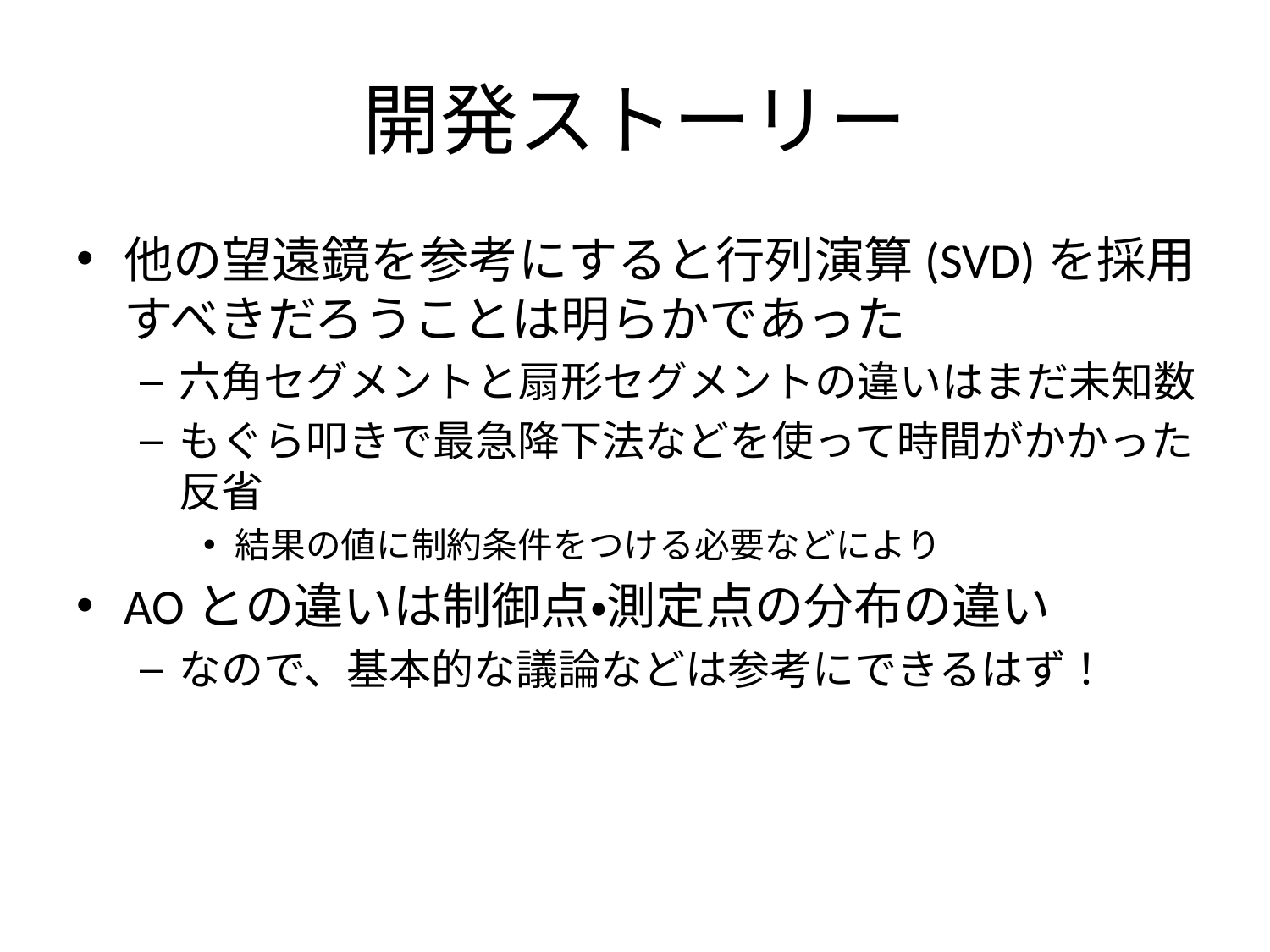

# 開発ストーリー
他の望遠鏡を参考にすると行列演算(SVD)を採用すべきだろうことは明らかであった
六角セグメントと扇形セグメントの違いはまだ未知数
もぐら叩きで最急降下法などを使って時間がかかった反省
結果の値に制約条件をつける必要などにより
AOとの違いは制御点・測定点の分布の違い
なので、基本的な議論などは参考にできるはず！